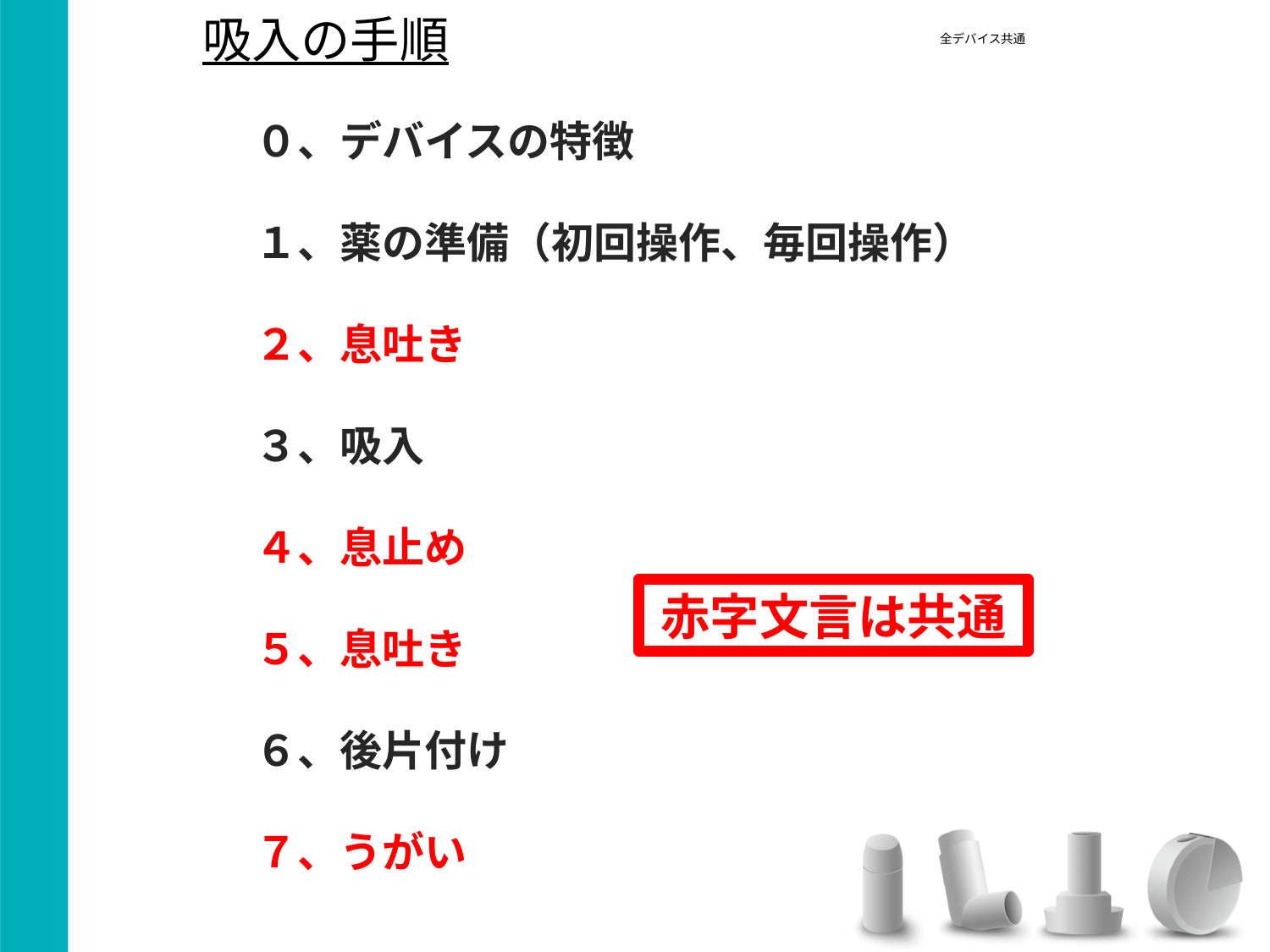

吸入の手順
# 全デバイス共通
０、デバイスの特徴

１、薬の準備（初回操作、毎回操作）

２、息吐き

３、吸入

４、息止め

５、息吐き

６、後片付け

７、うがい
赤字文言は共通